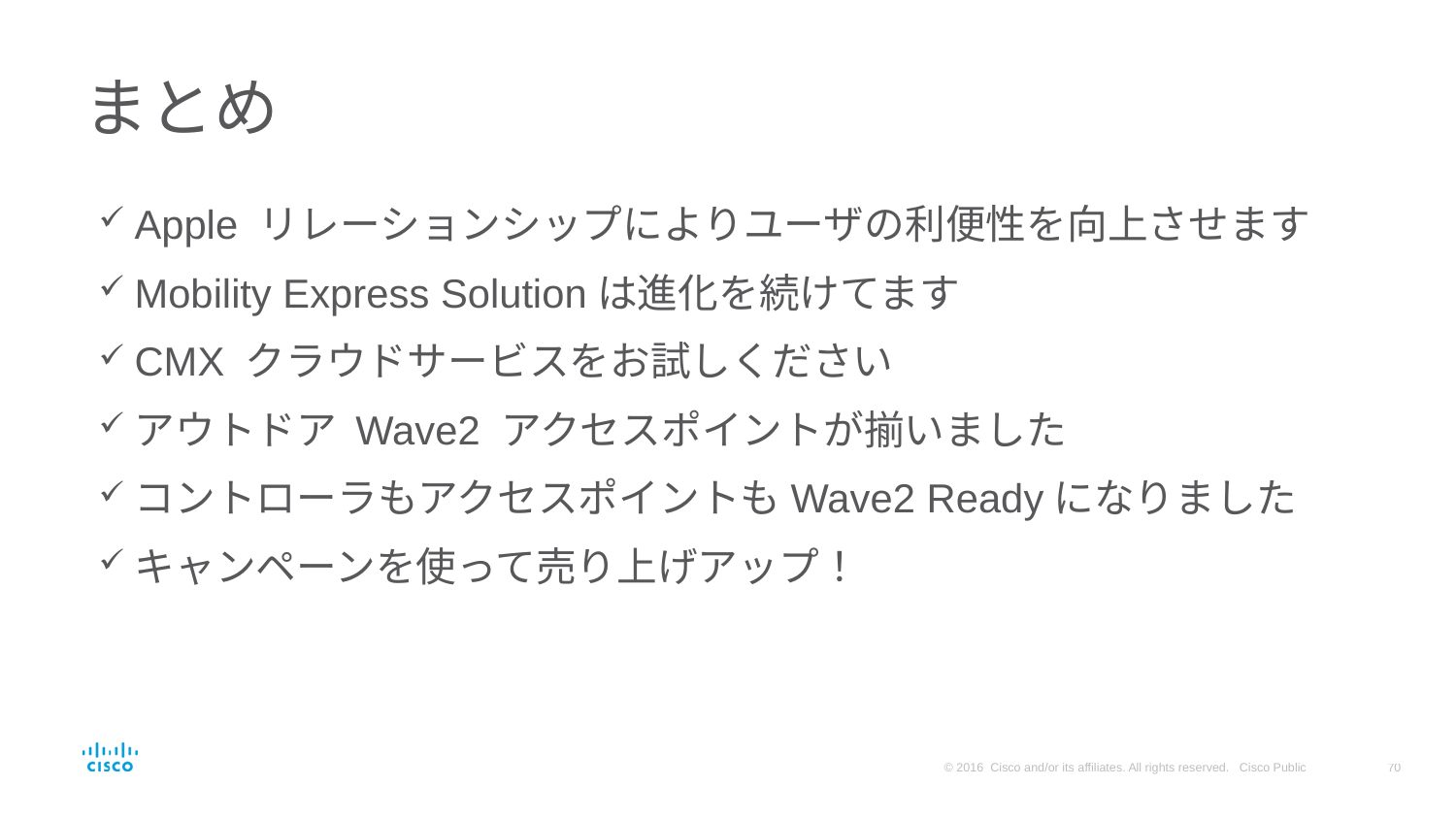

# まとめ
Apple リレーションシップによりユーザの利便性を向上させます
Mobility Express Solutionは進化を続けてます
CMX クラウドサービスをお試しください
アウトドア Wave2 アクセスポイントが揃いました
コントローラもアクセスポイントもWave2 Readyになりました
キャンペーンを使って売り上げアップ！